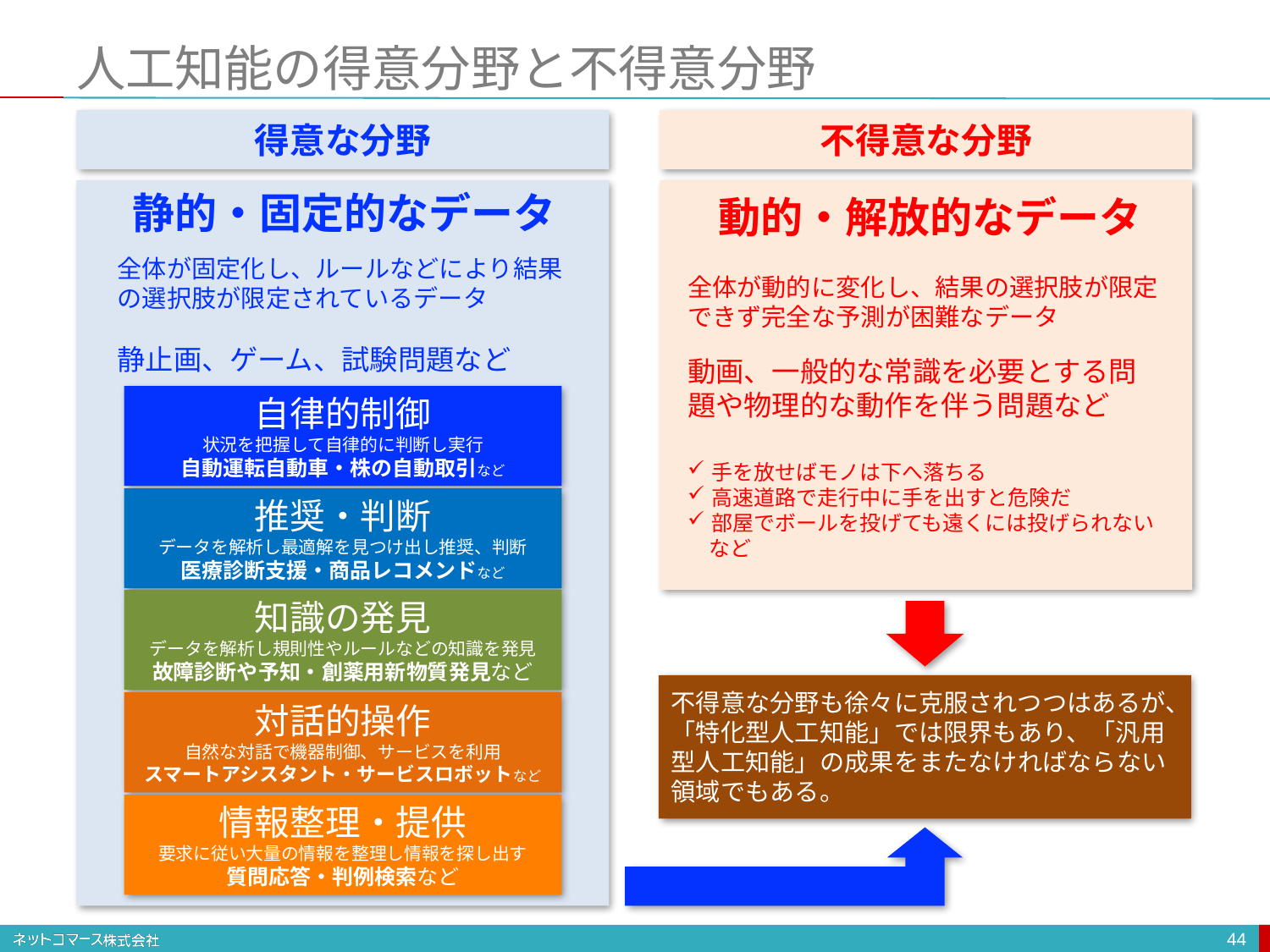

# 人工知能の得意分野と不得意分野
得意な分野
不得意な分野

静的・固定的なデータ

動的・解放的なデータ
全体が固定化し、ルールなどにより結果の選択肢が限定されているデータ

静止画、ゲーム、試験問題など
全体が動的に変化し、結果の選択肢が限定できず完全な予測が困難なデータ

動画、一般的な常識を必要とする問題や物理的な動作を伴う問題など

手を放せばモノは下へ落ちる
高速道路で走行中に手を出すと危険だ
部屋でボールを投げても遠くには投げられない
　など
自律的制御
状況を把握して自律的に判断し実行
自動運転自動車・株の自動取引など
推奨・判断
データを解析し最適解を見つけ出し推奨、判断
医療診断支援・商品レコメンドなど
知識の発見
データを解析し規則性やルールなどの知識を発見
故障診断や予知・創薬用新物質発見など

不得意な分野も徐々に克服されつつはあるが、「特化型人工知能」では限界もあり、「汎用型人工知能」の成果をまたなければならない領域でもある。
対話的操作
自然な対話で機器制御、サービスを利用
スマートアシスタント・サービスロボットなど
情報整理・提供
要求に従い大量の情報を整理し情報を探し出す
質問応答・判例検索など

44